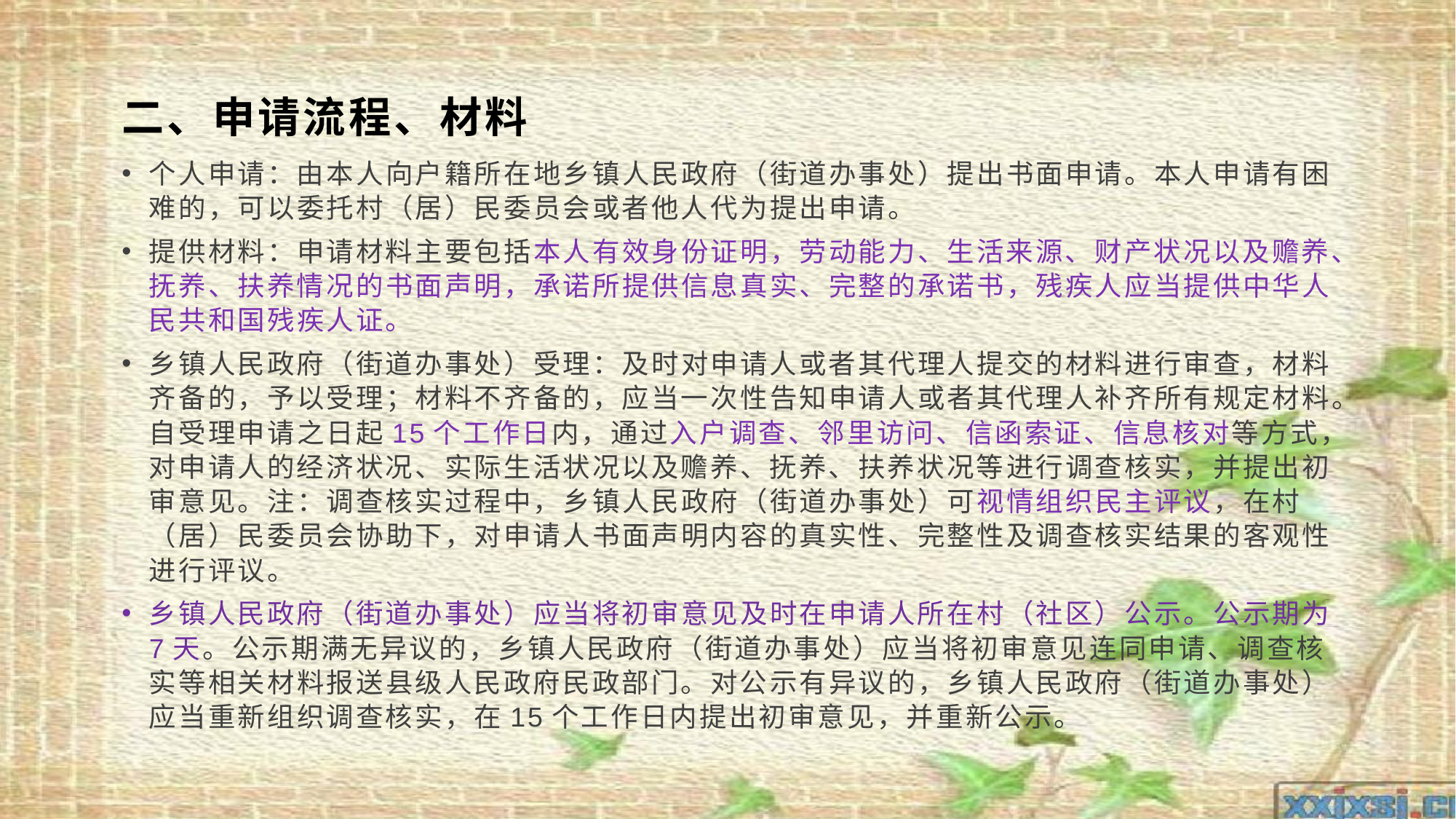

# 二、申请流程、材料
个人申请：由本人向户籍所在地乡镇人民政府（街道办事处）提出书面申请。本人申请有困难的，可以委托村（居）民委员会或者他人代为提出申请。
提供材料：申请材料主要包括本人有效身份证明，劳动能力、生活来源、财产状况以及赡养、抚养、扶养情况的书面声明，承诺所提供信息真实、完整的承诺书，残疾人应当提供中华人民共和国残疾人证。
乡镇人民政府（街道办事处）受理：及时对申请人或者其代理人提交的材料进行审查，材料齐备的，予以受理；材料不齐备的，应当一次性告知申请人或者其代理人补齐所有规定材料。自受理申请之日起15个工作日内，通过入户调查、邻里访问、信函索证、信息核对等方式，对申请人的经济状况、实际生活状况以及赡养、抚养、扶养状况等进行调查核实，并提出初审意见。注：调查核实过程中，乡镇人民政府（街道办事处）可视情组织民主评议，在村（居）民委员会协助下，对申请人书面声明内容的真实性、完整性及调查核实结果的客观性进行评议。
乡镇人民政府（街道办事处）应当将初审意见及时在申请人所在村（社区）公示。公示期为7天。公示期满无异议的，乡镇人民政府（街道办事处）应当将初审意见连同申请、调查核实等相关材料报送县级人民政府民政部门。对公示有异议的，乡镇人民政府（街道办事处）应当重新组织调查核实，在15个工作日内提出初审意见，并重新公示。